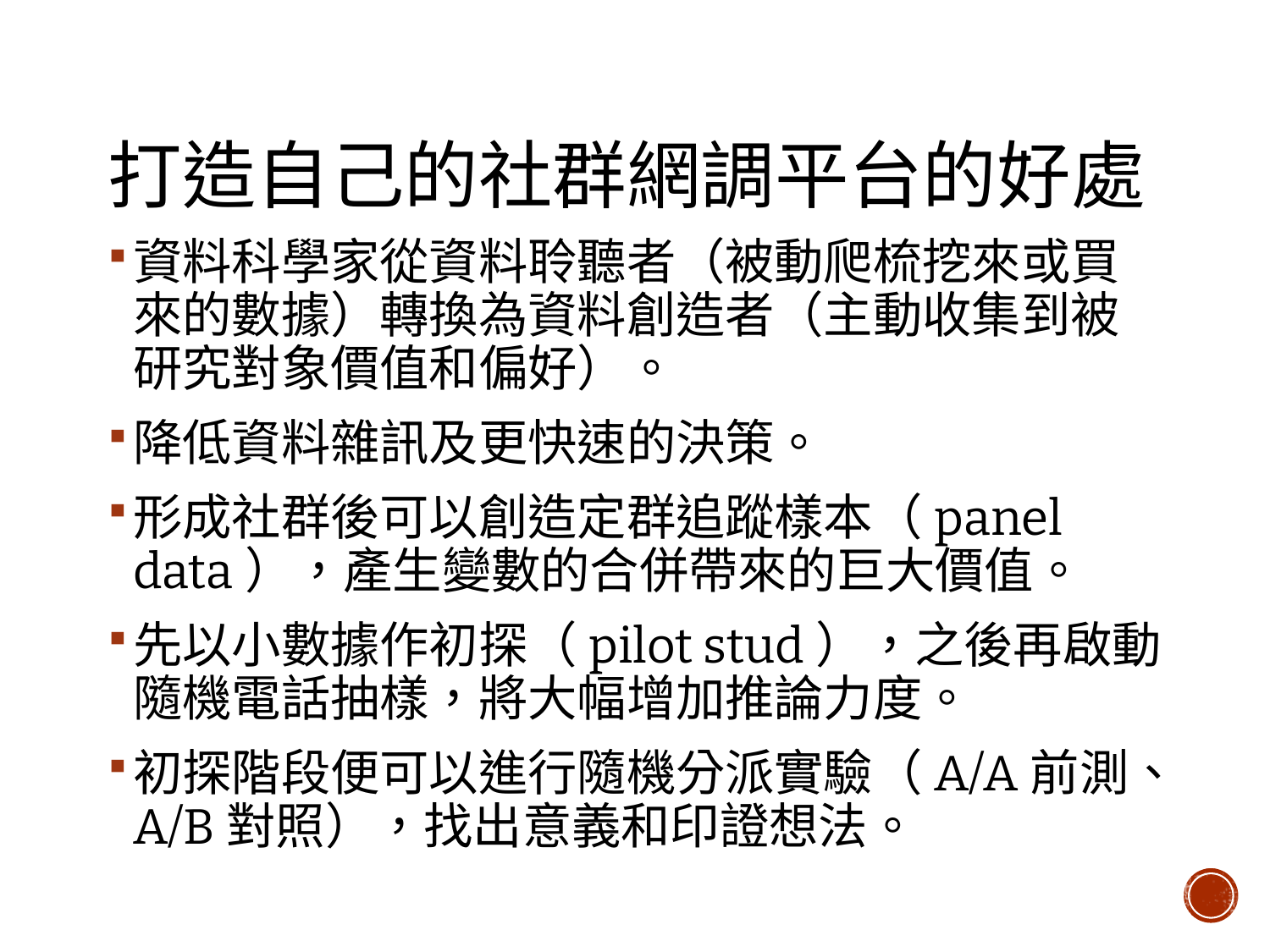

# 打造自己的社群網調平台的好處
資料科學家從資料聆聽者（被動爬梳挖來或買來的數據）轉換為資料創造者（主動收集到被研究對象價值和偏好）。
降低資料雜訊及更快速的決策。
形成社群後可以創造定群追蹤樣本（panel data），產生變數的合併帶來的巨大價值。
先以小數據作初探（pilot stud），之後再啟動隨機電話抽樣，將大幅增加推論力度。
初探階段便可以進行隨機分派實驗（A/A前測、A/B對照），找出意義和印證想法。